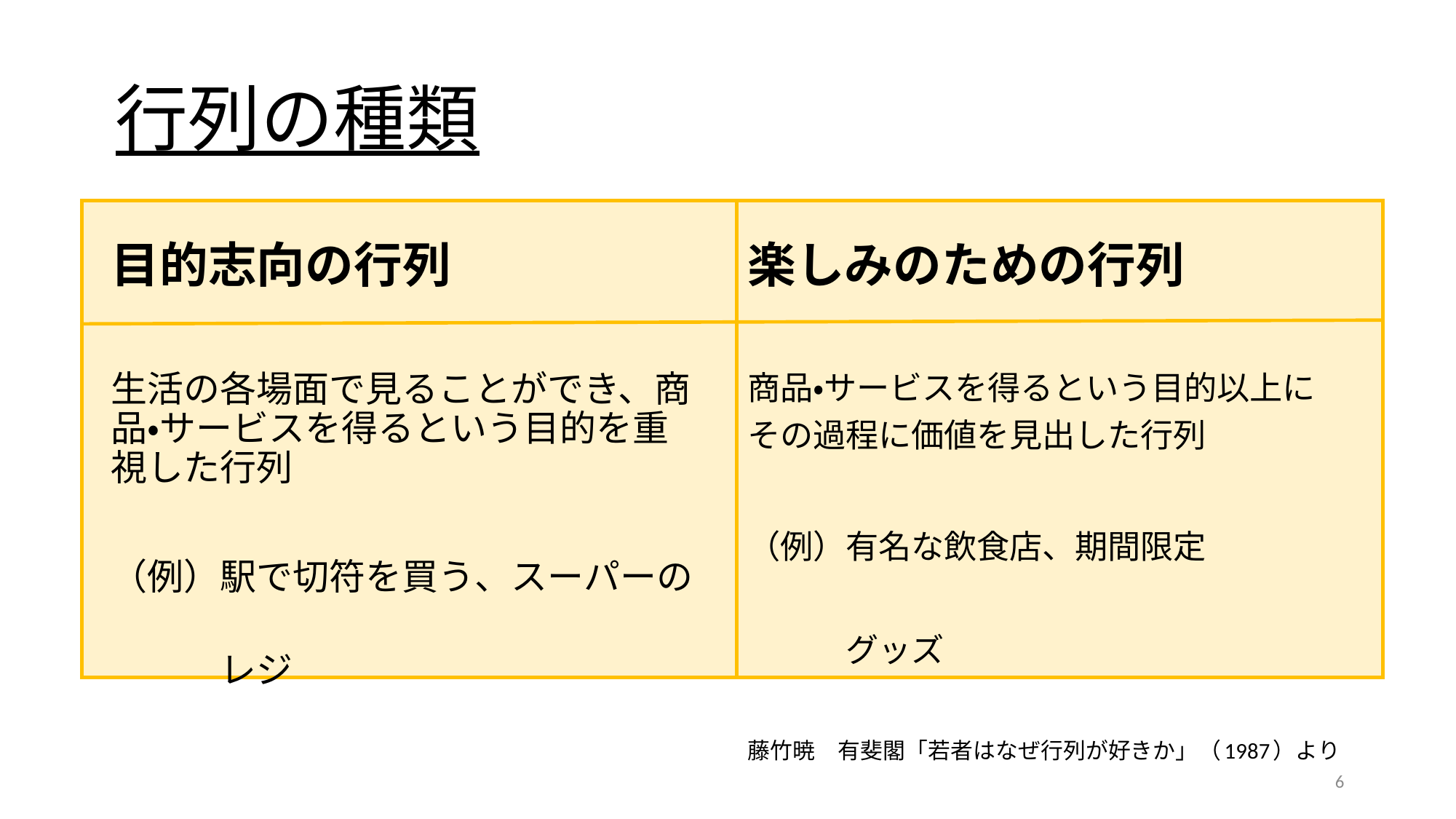

# 行列の種類

目的志向の行列

楽しみのための行列

生活の各場面で見ることができ、商品・サービスを得るという目的を重視した行列

（例）駅で切符を買う、スーパーの
　　　レジ

商品・サービスを得るという目的以上にその過程に価値を見出した行列

（例）有名な飲食店、期間限定
　　　グッズ

藤竹暁　有斐閣「若者はなぜ行列が好きか」（1987）より

6